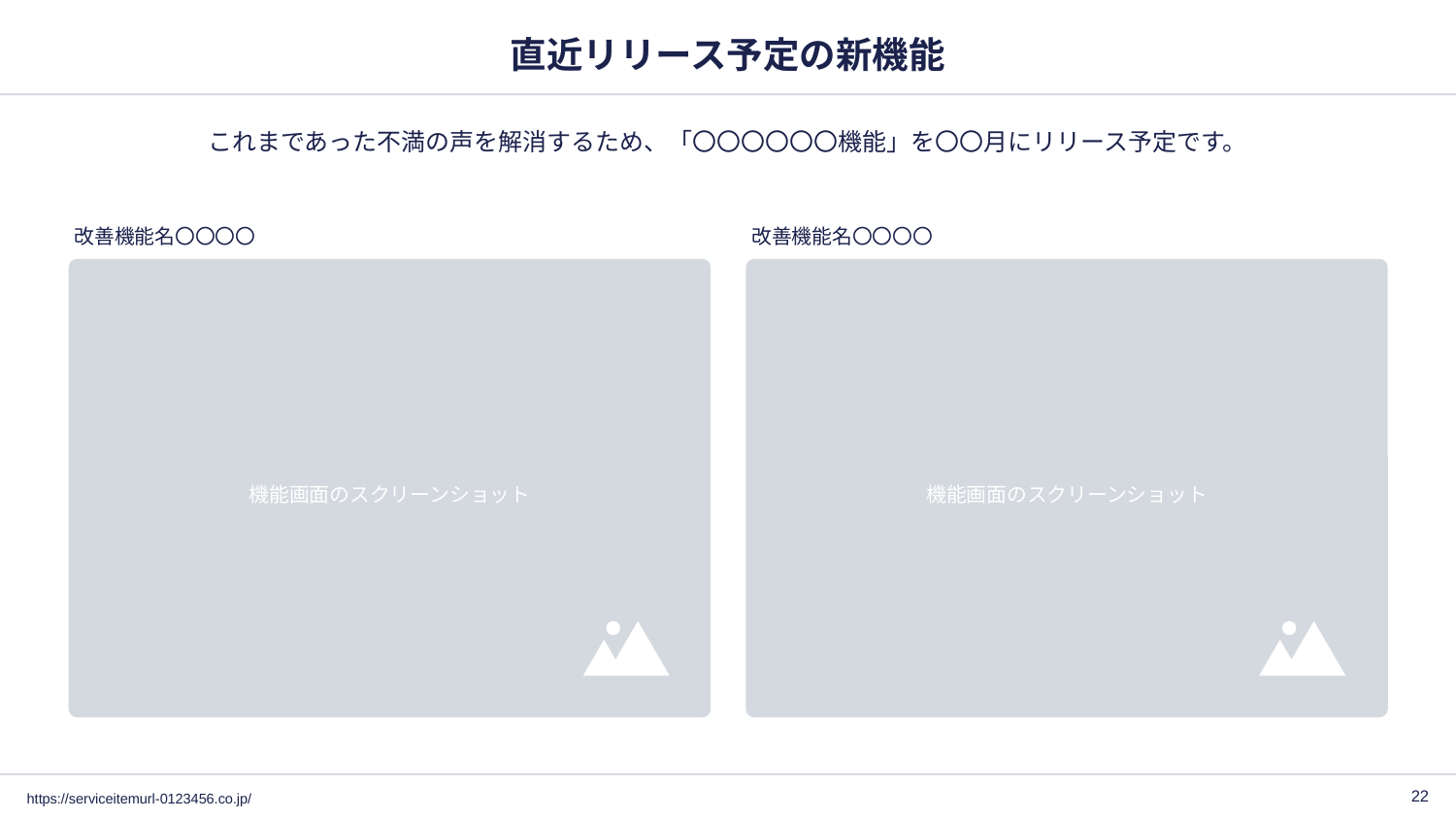

# 直近リリース予定の新機能
これまであった不満の声を解消するため、「〇〇〇〇〇〇機能」を〇〇月にリリース予定です。
改善機能名〇〇〇〇
改善機能名〇〇〇〇
機能画面のスクリーンショット
機能画面のスクリーンショット

22
https://serviceitemurl-0123456.co.jp/